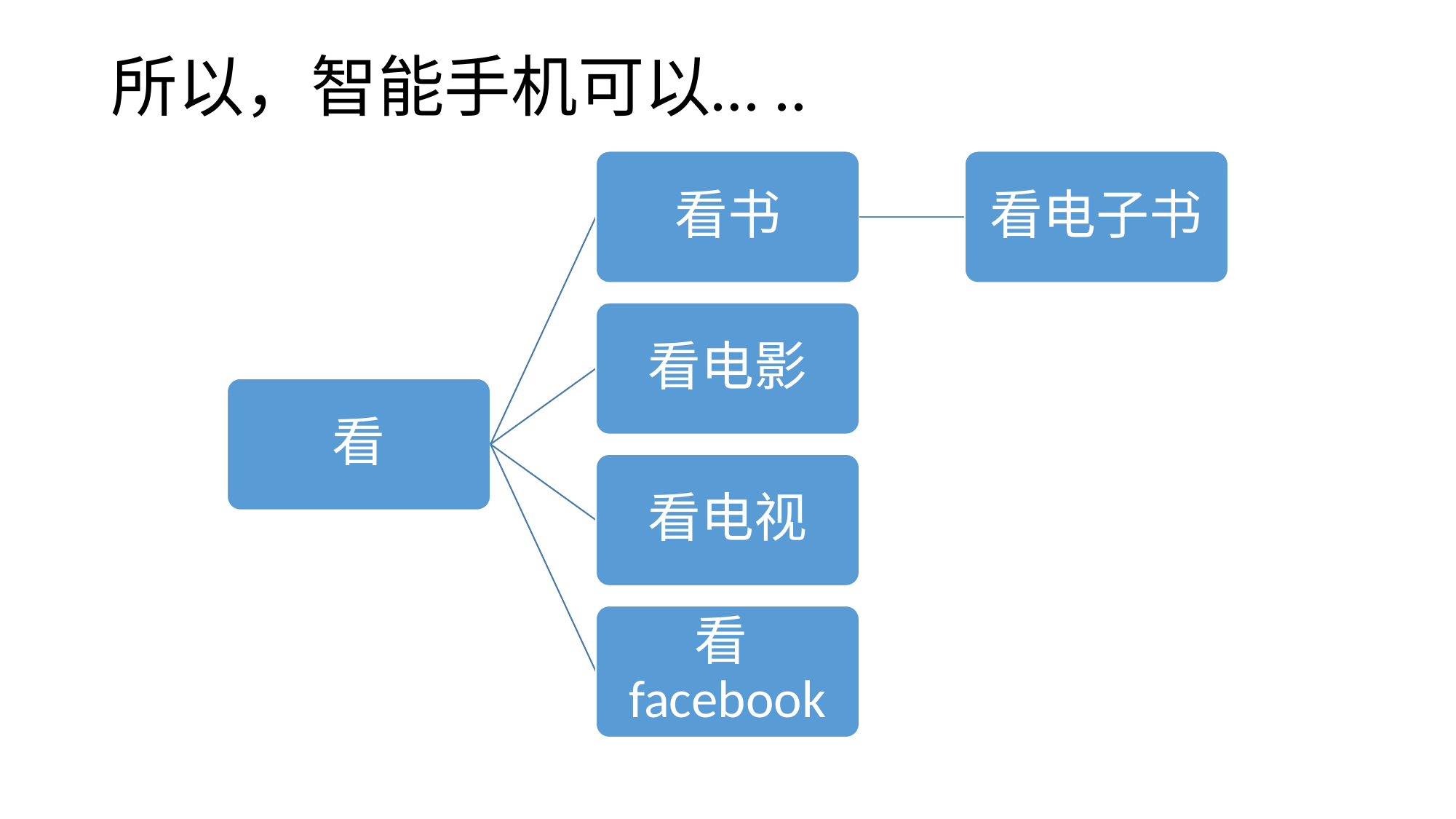

# 所以，智能手机可以…..

看书
看电子书

看电影

看

看电视

看facebook